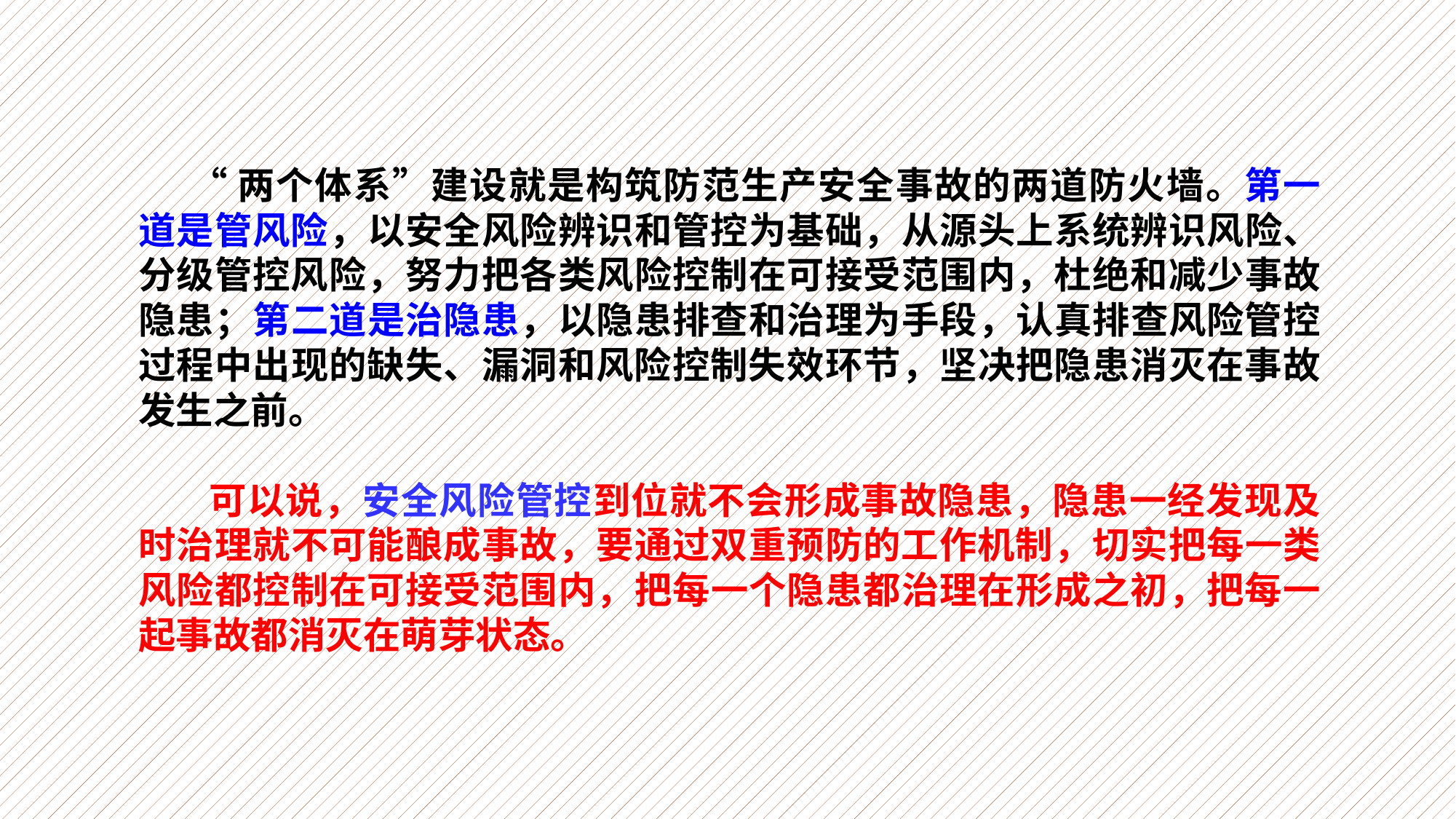

“两个体系”建设就是构筑防范生产安全事故的两道防火墙。第一道是管风险，以安全风险辨识和管控为基础，从源头上系统辨识风险、分级管控风险，努力把各类风险控制在可接受范围内，杜绝和减少事故隐患；第二道是治隐患，以隐患排查和治理为手段，认真排查风险管控过程中出现的缺失、漏洞和风险控制失效环节，坚决把隐患消灭在事故发生之前。

 可以说，安全风险管控到位就不会形成事故隐患，隐患一经发现及时治理就不可能酿成事故，要通过双重预防的工作机制，切实把每一类风险都控制在可接受范围内，把每一个隐患都治理在形成之初，把每一起事故都消灭在萌芽状态。